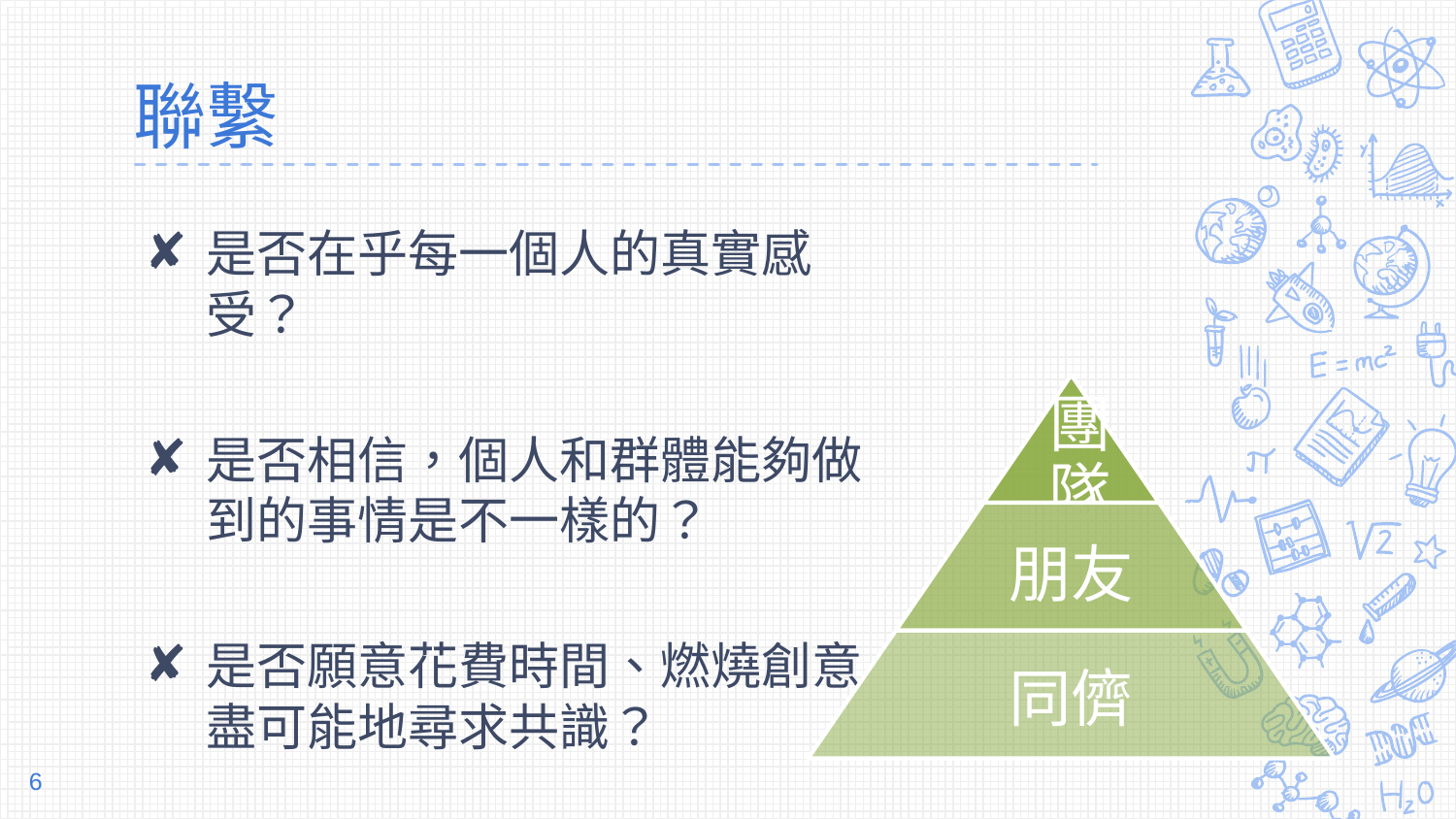

# 聯繫
是否在乎每一個人的真實感受？

是否相信，個人和群體能夠做到的事情是不一樣的？

是否願意花費時間、燃燒創意盡可能地尋求共識？
團隊
朋友
同儕
6